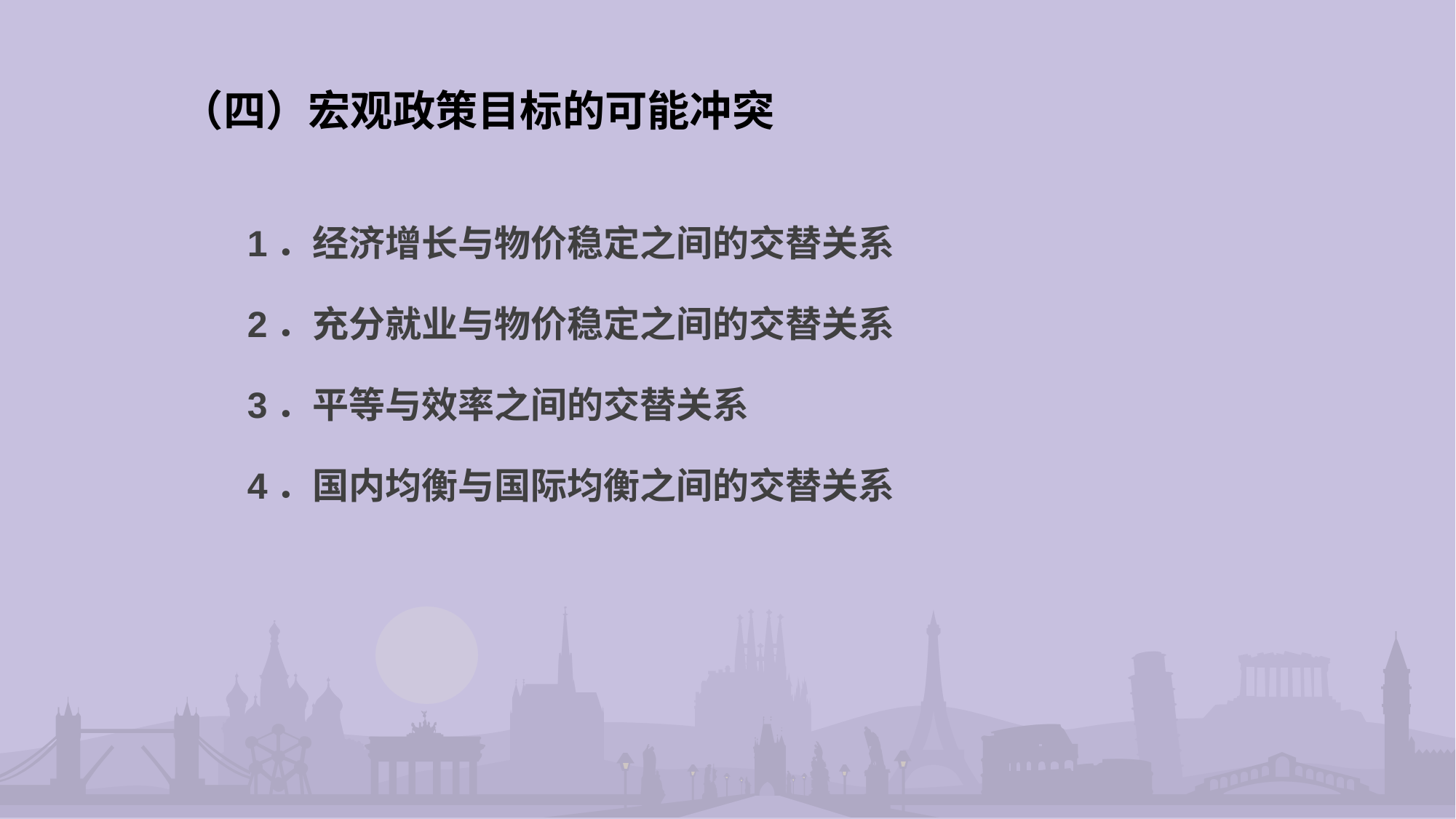

# （四）宏观政策目标的可能冲突

1．经济增长与物价稳定之间的交替关系
2．充分就业与物价稳定之间的交替关系
3．平等与效率之间的交替关系
4．国内均衡与国际均衡之间的交替关系